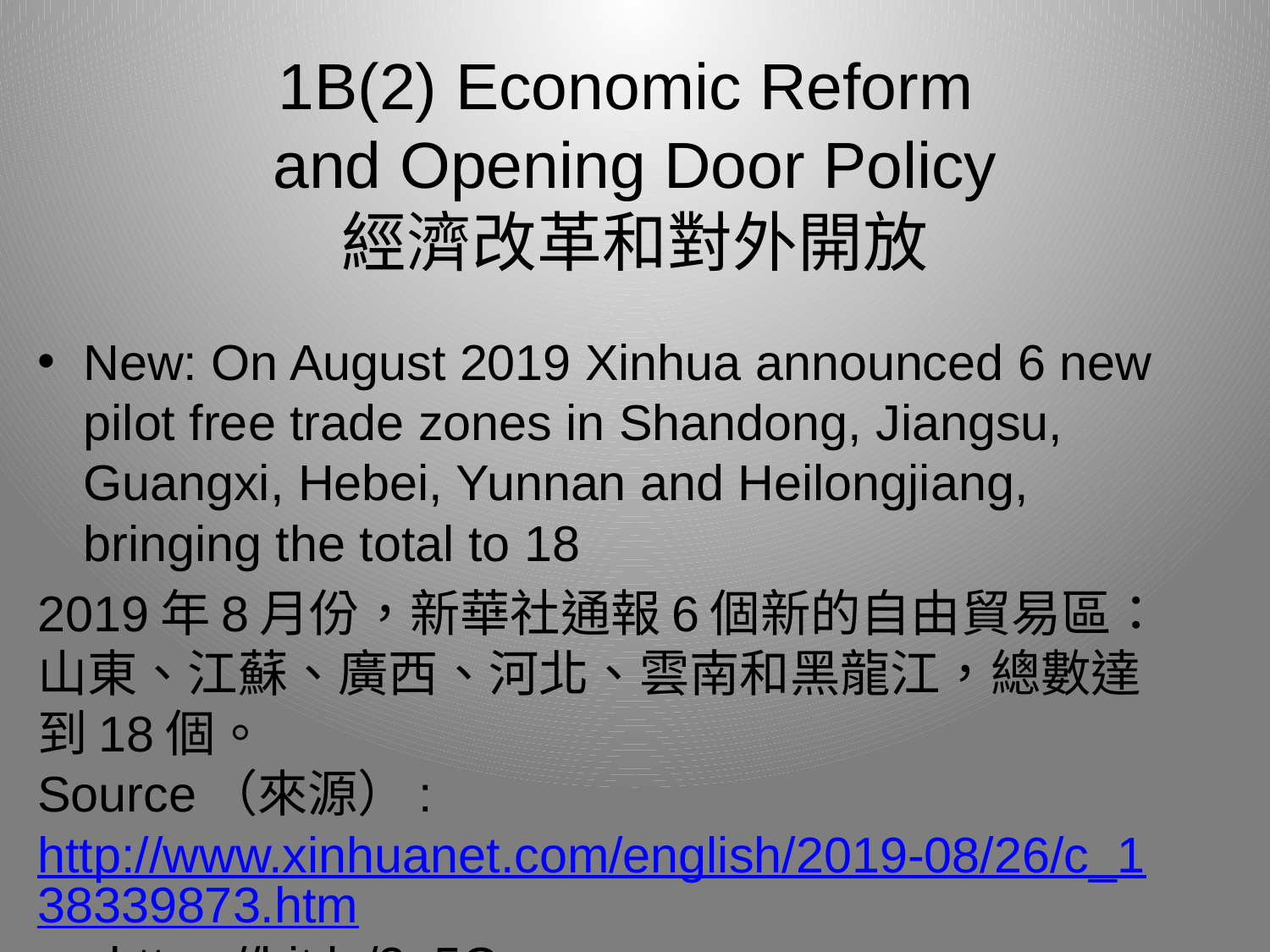

# 1B(2) Economic Reform and Opening Door Policy 經濟改革和對外開放
New: On August 2019 Xinhua announced 6 new pilot free trade zones in Shandong, Jiangsu, Guangxi, Hebei, Yunnan and Heilongjiang, bringing the total to 18
2019年8月份，新華社通報6個新的自由貿易區：山東、江蘇、廣西、河北、雲南和黑龍江，總數達到18個。
Source（來源）: http://www.xinhuanet.com/english/2019-08/26/c_138339873.htm or https://bit.ly/2n5Cqax